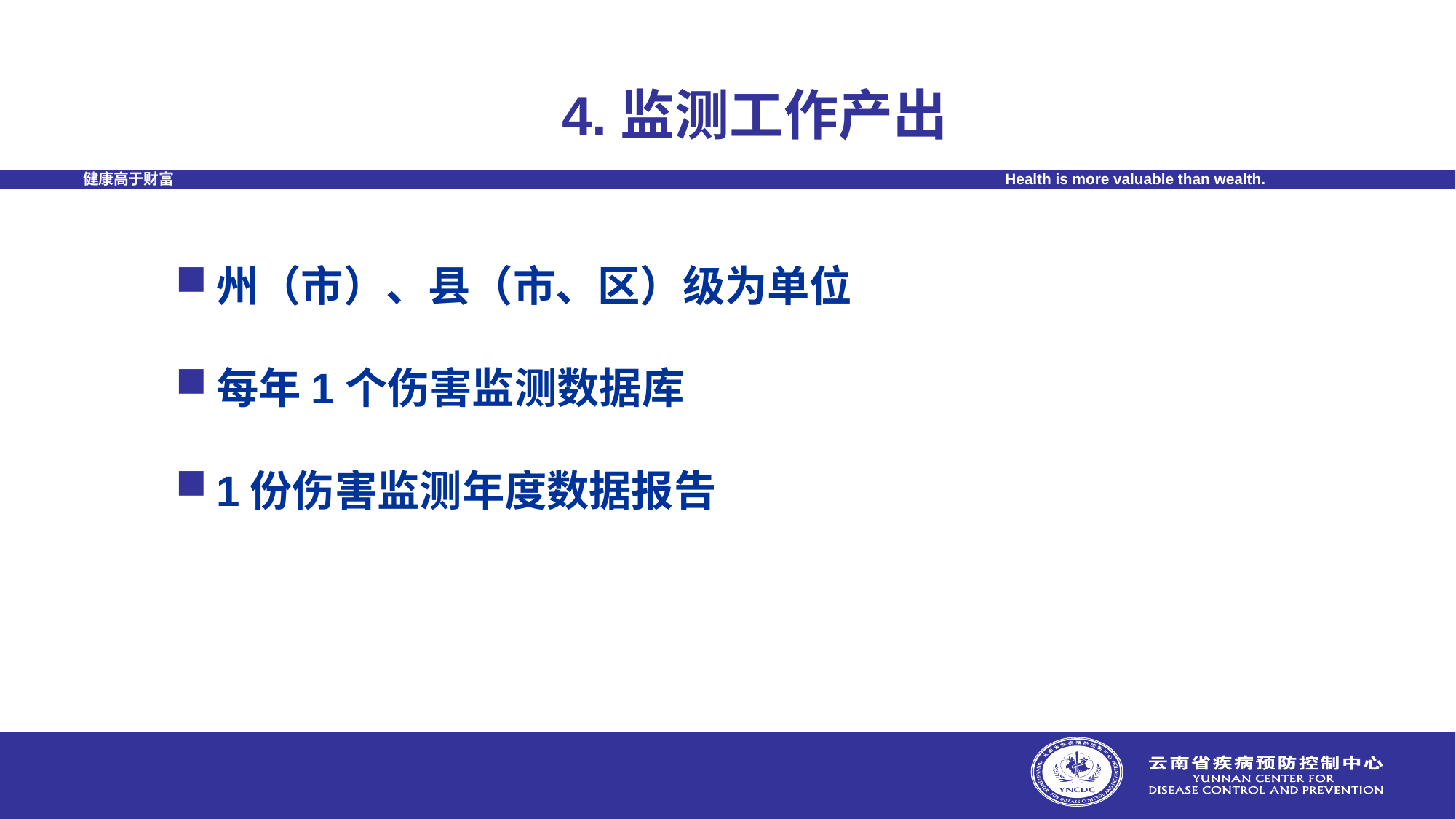

# 4.监测工作产出
州（市）、县（市、区）级为单位
每年1个伤害监测数据库
1份伤害监测年度数据报告